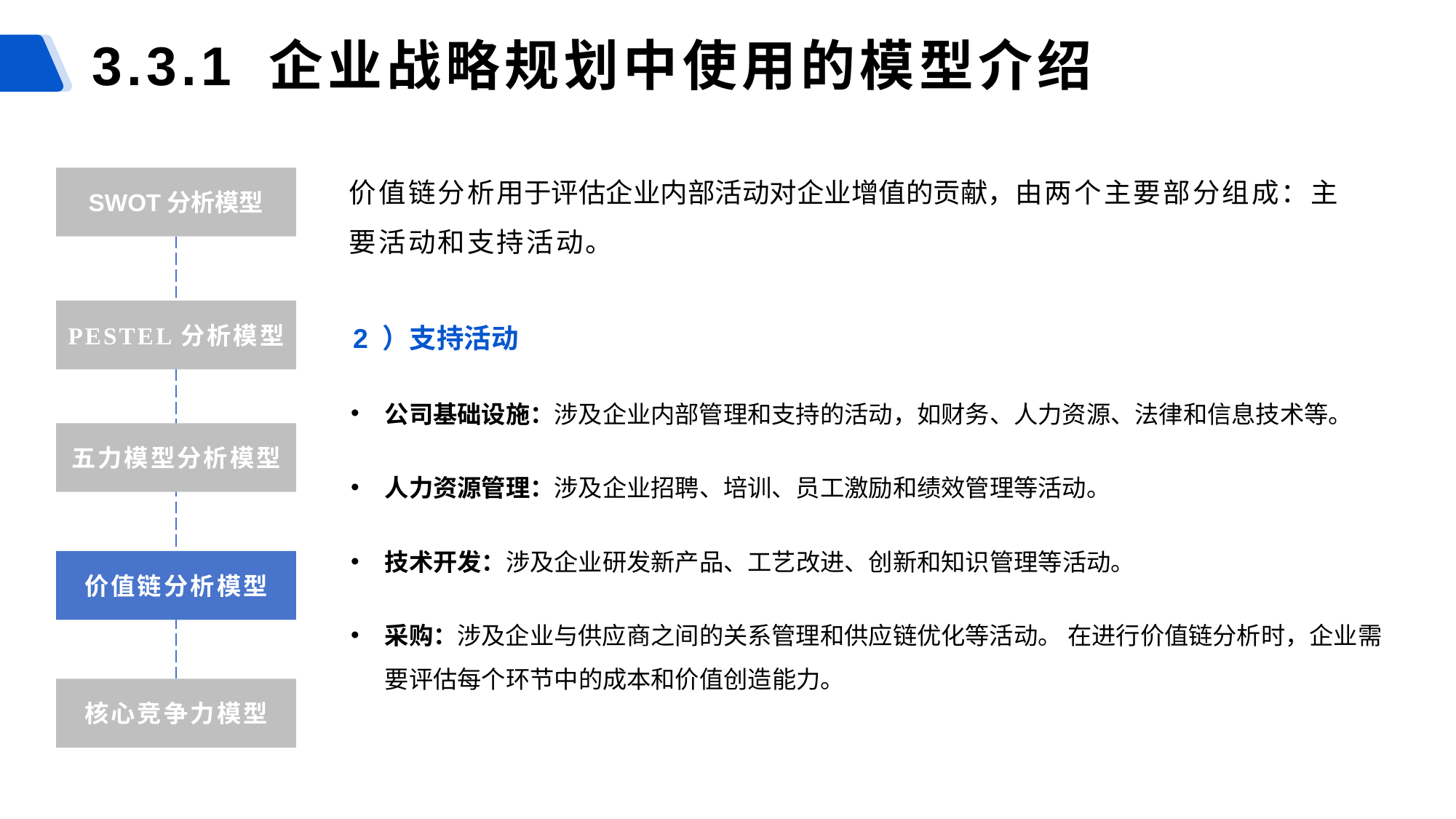

3.3.1 企业战略规划中使用的模型介绍
价值链分析用于评估企业内部活动对企业增值的贡献，由两个主要部分组成：主要活动和支持活动。
SWOT分析模型
2 ）支持活动
PESTEL分析模型
公司基础设施：涉及企业内部管理和支持的活动，如财务、人力资源、法律和信息技术等。
人力资源管理：涉及企业招聘、培训、员工激励和绩效管理等活动。
技术开发：涉及企业研发新产品、工艺改进、创新和知识管理等活动。
采购：涉及企业与供应商之间的关系管理和供应链优化等活动。 在进行价值链分析时，企业需要评估每个环节中的成本和价值创造能力。
五力模型分析模型
价值链分析模型
核心竞争力模型